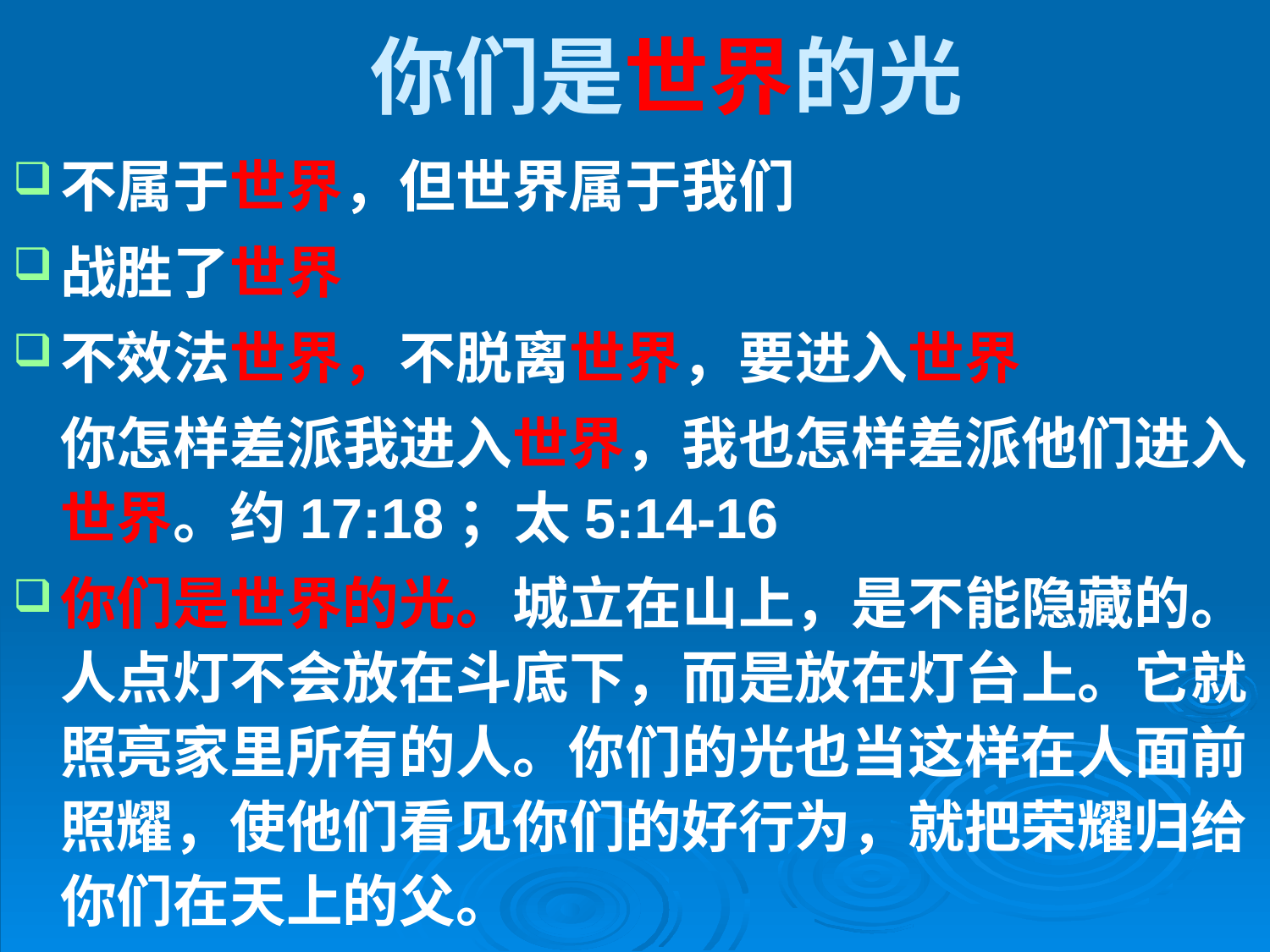

# 你们是世界的光
不属于世界，但世界属于我们
战胜了世界
不效法世界，不脱离世界，要进入世界
	你怎样差派我进入世界，我也怎样差派他们进入世界。约17:18；太5:14-16
你们是世界的光。城立在山上，是不能隐藏的。人点灯不会放在斗底下，而是放在灯台上。它就照亮家里所有的人。你们的光也当这样在人面前照耀，使他们看见你们的好行为，就把荣耀归给你们在天上的父。